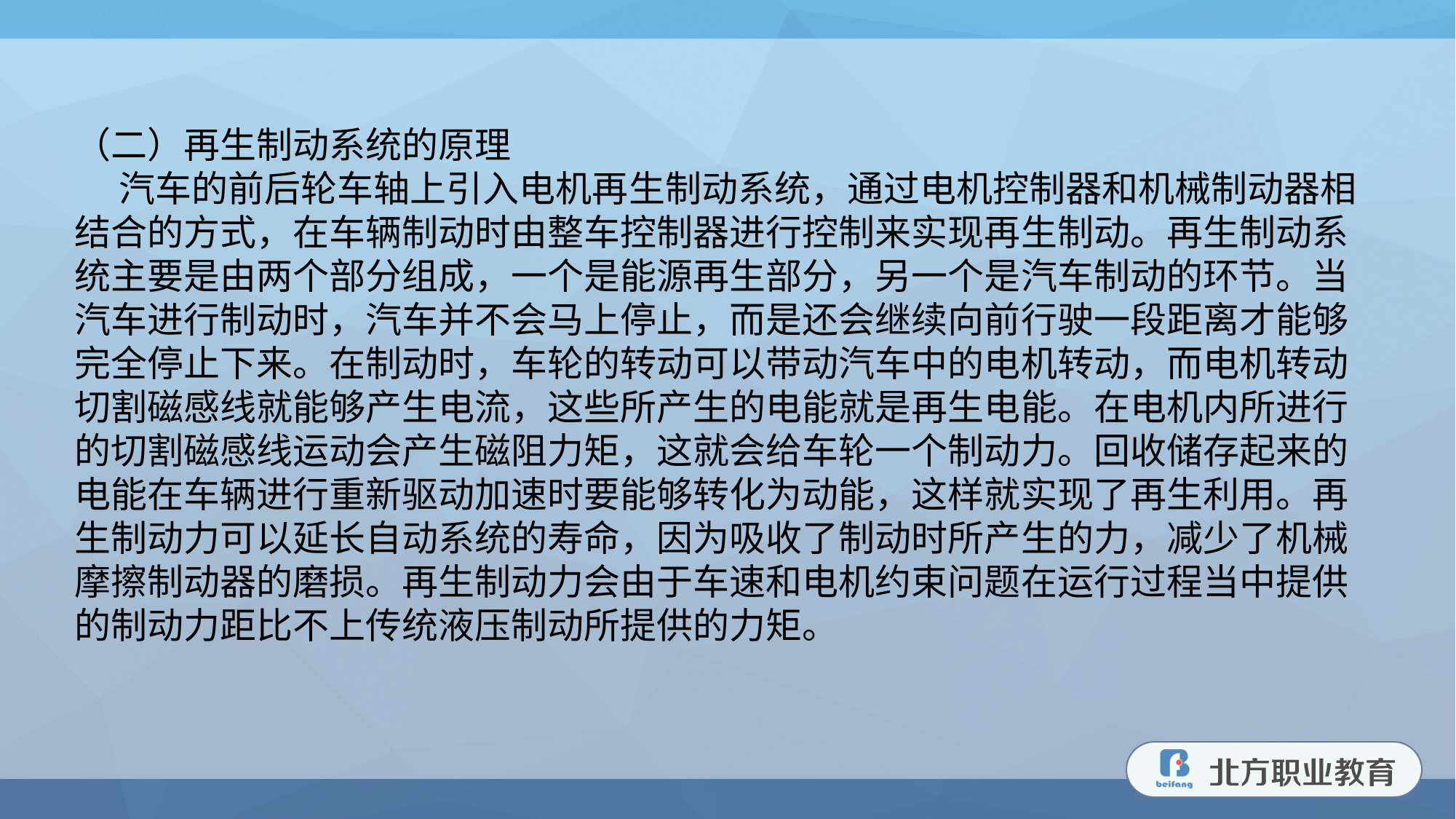

（二）再生制动系统的原理
　 汽车的前后轮车轴上引入电机再生制动系统，通过电机控制器和机械制动器相结合的方式，在车辆制动时由整车控制器进行控制来实现再生制动。再生制动系统主要是由两个部分组成，一个是能源再生部分，另一个是汽车制动的环节。当汽车进行制动时，汽车并不会马上停止，而是还会继续向前行驶一段距离才能够完全停止下来。在制动时，车轮的转动可以带动汽车中的电机转动，而电机转动切割磁感线就能够产生电流，这些所产生的电能就是再生电能。在电机内所进行的切割磁感线运动会产生磁阻力矩，这就会给车轮一个制动力。回收储存起来的电能在车辆进行重新驱动加速时要能够转化为动能，这样就实现了再生利用。再生制动力可以延长自动系统的寿命，因为吸收了制动时所产生的力，减少了机械摩擦制动器的磨损。再生制动力会由于车速和电机约束问题在运行过程当中提供的制动力距比不上传统液压制动所提供的力矩。